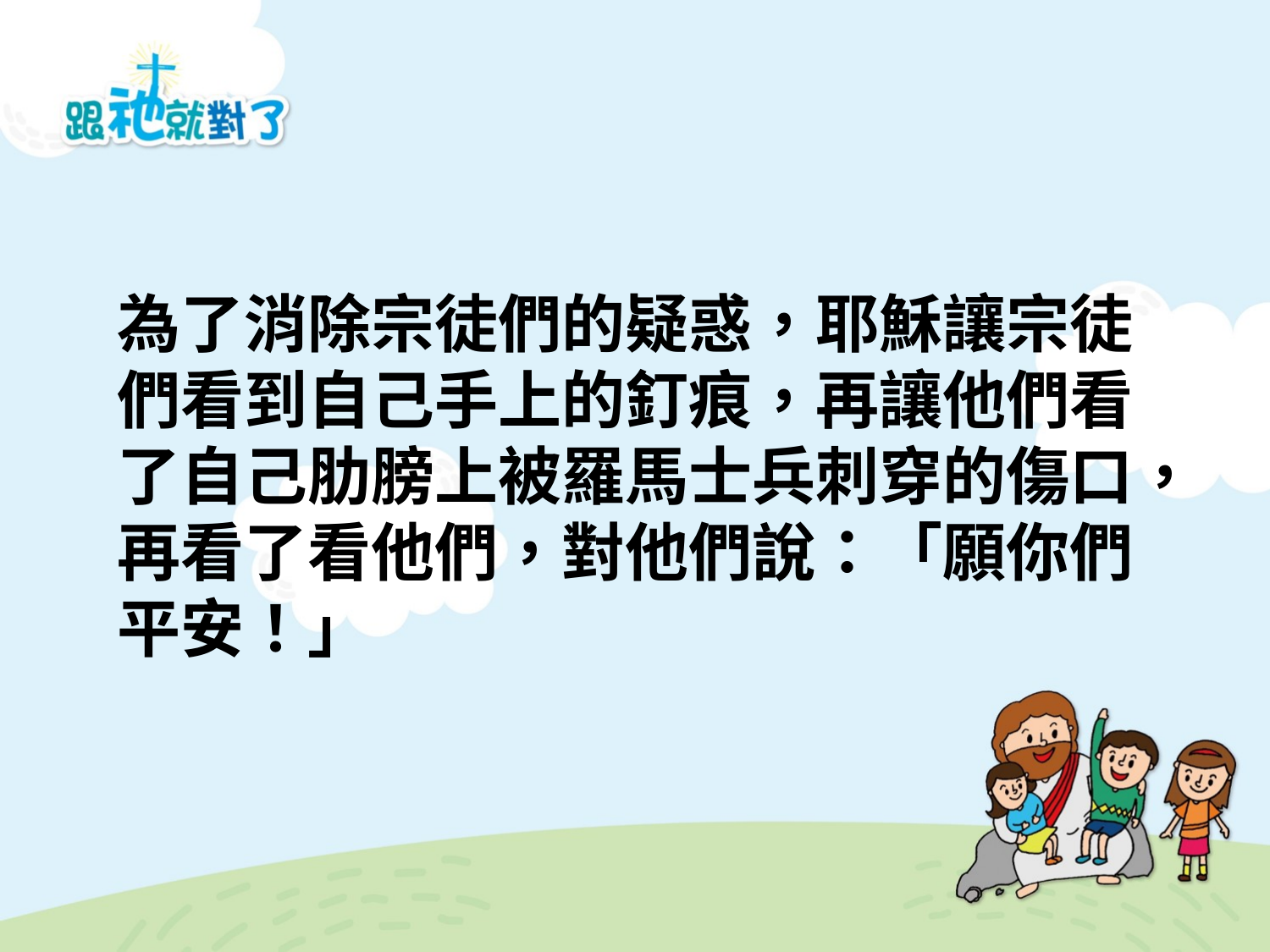

為了消除宗徒們的疑惑，耶穌讓宗徒們看到自己手上的釘痕，再讓他們看了自己肋膀上被羅馬士兵刺穿的傷口，再看了看他們，對他們說：「願你們平安！」